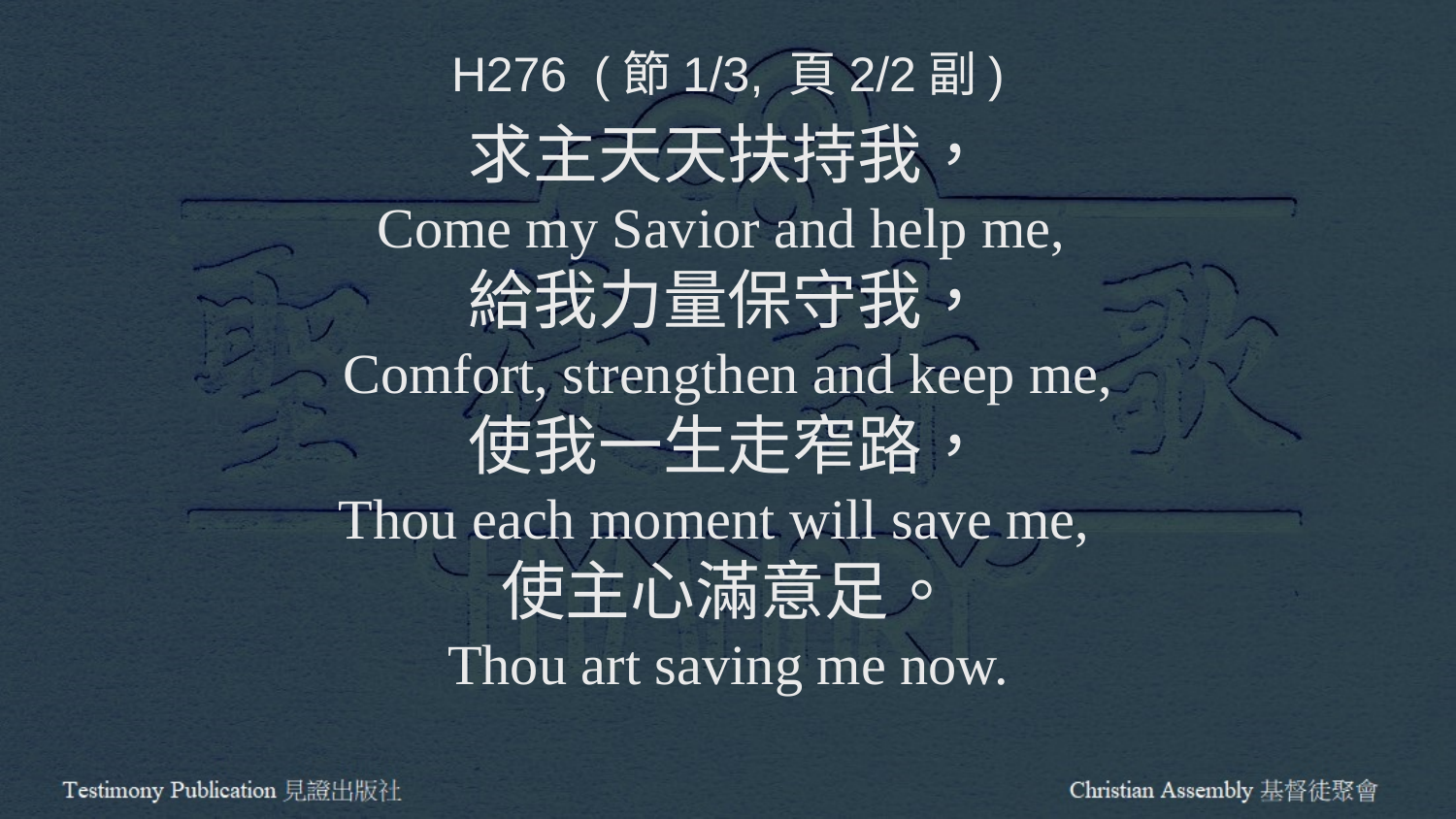

H276  (節1/3, 頁2/2副)
求主天天扶持我，
Come my Savior and help me,
給我力量保守我，
Comfort, strengthen and keep me,
使我一生走窄路，
Thou each moment will save me,
使主心滿意足。
Thou art saving me now.